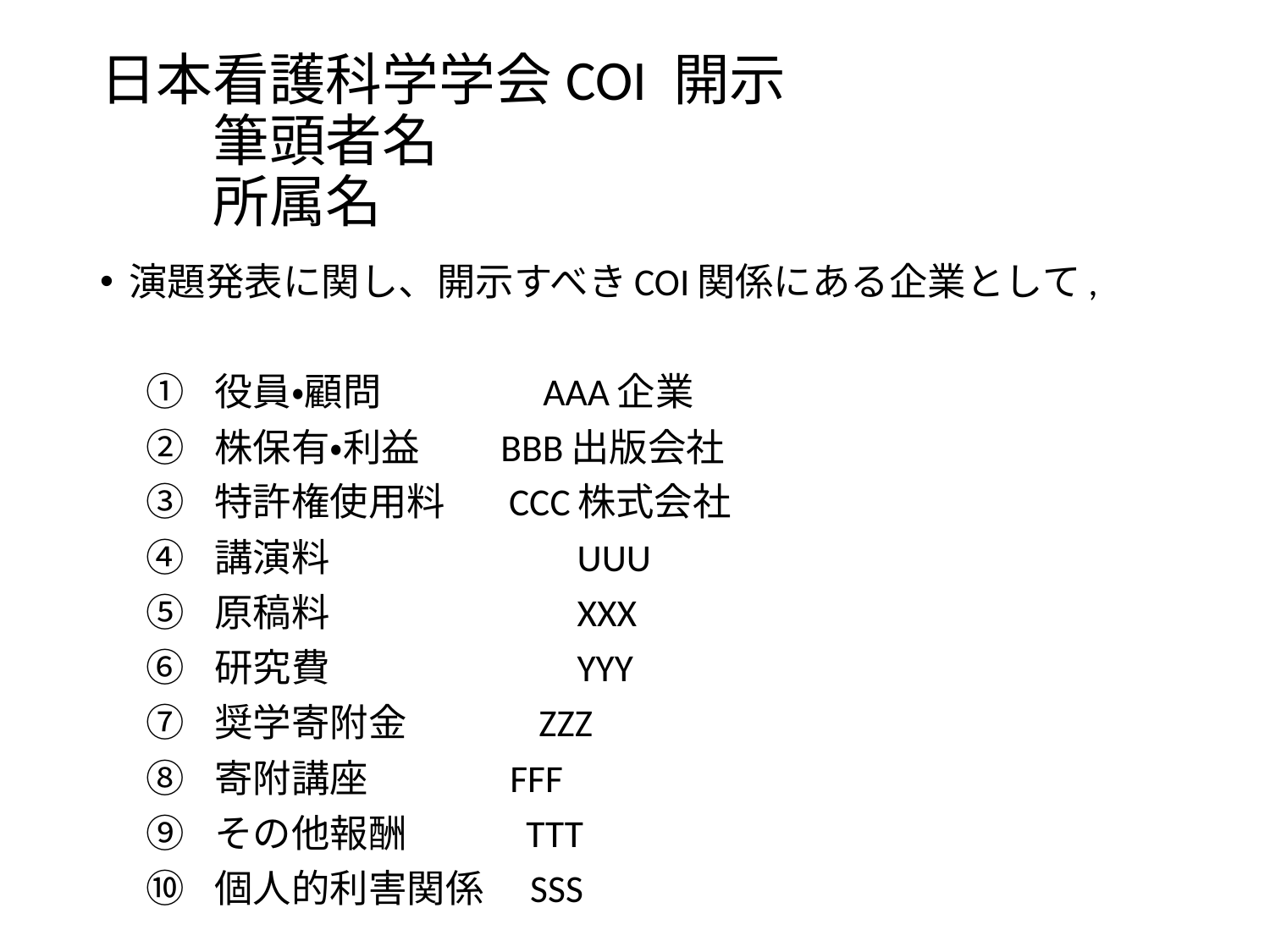

# 日本看護科学学会COI 開示 　　筆頭者名 　　所属名
演題発表に関し、開示すべきCOI関係にある企業として,

役員・顧問　　　　AAA企業
株保有・利益　    BBB出版会社
特許権使用料　  CCC株式会社
講演料　　　　　　 UUU
原稿料　　　　　　 XXX
研究費　　　　　　 YYY
奨学寄附金　　　 ZZZ
寄附講座         　  FFF
その他報酬　　    TTT
個人的利害関係　SSS